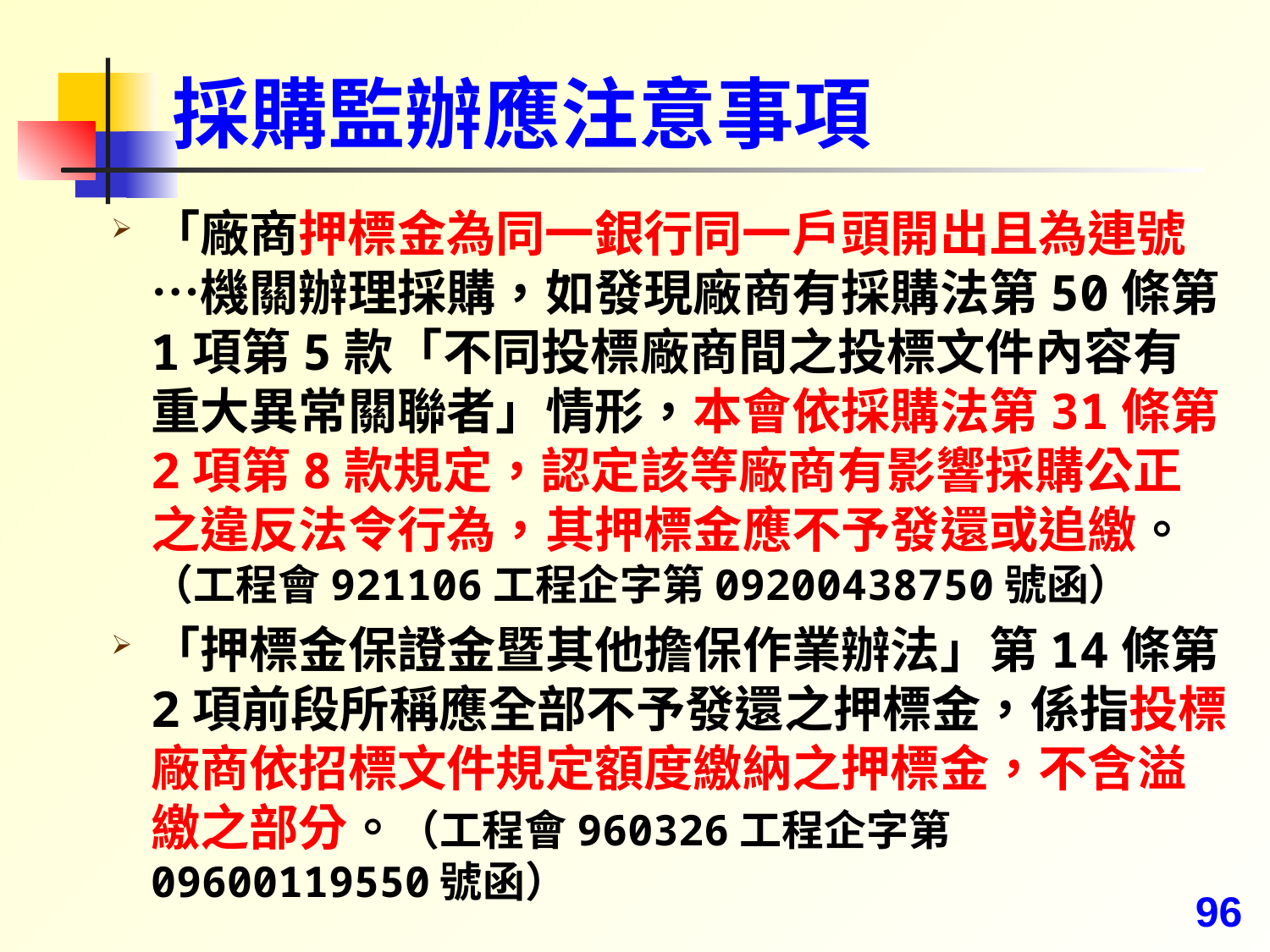

# 採購監辦應注意事項
「廠商押標金為同一銀行同一戶頭開出且為連號…機關辦理採購，如發現廠商有採購法第50條第1項第5款「不同投標廠商間之投標文件內容有重大異常關聯者」情形，本會依採購法第31條第2項第8款規定，認定該等廠商有影響採購公正之違反法令行為，其押標金應不予發還或追繳。（工程會921106工程企字第09200438750號函）
「押標金保證金暨其他擔保作業辦法」第14條第2項前段所稱應全部不予發還之押標金，係指投標廠商依招標文件規定額度繳納之押標金，不含溢繳之部分。（工程會960326工程企字第09600119550號函）
96